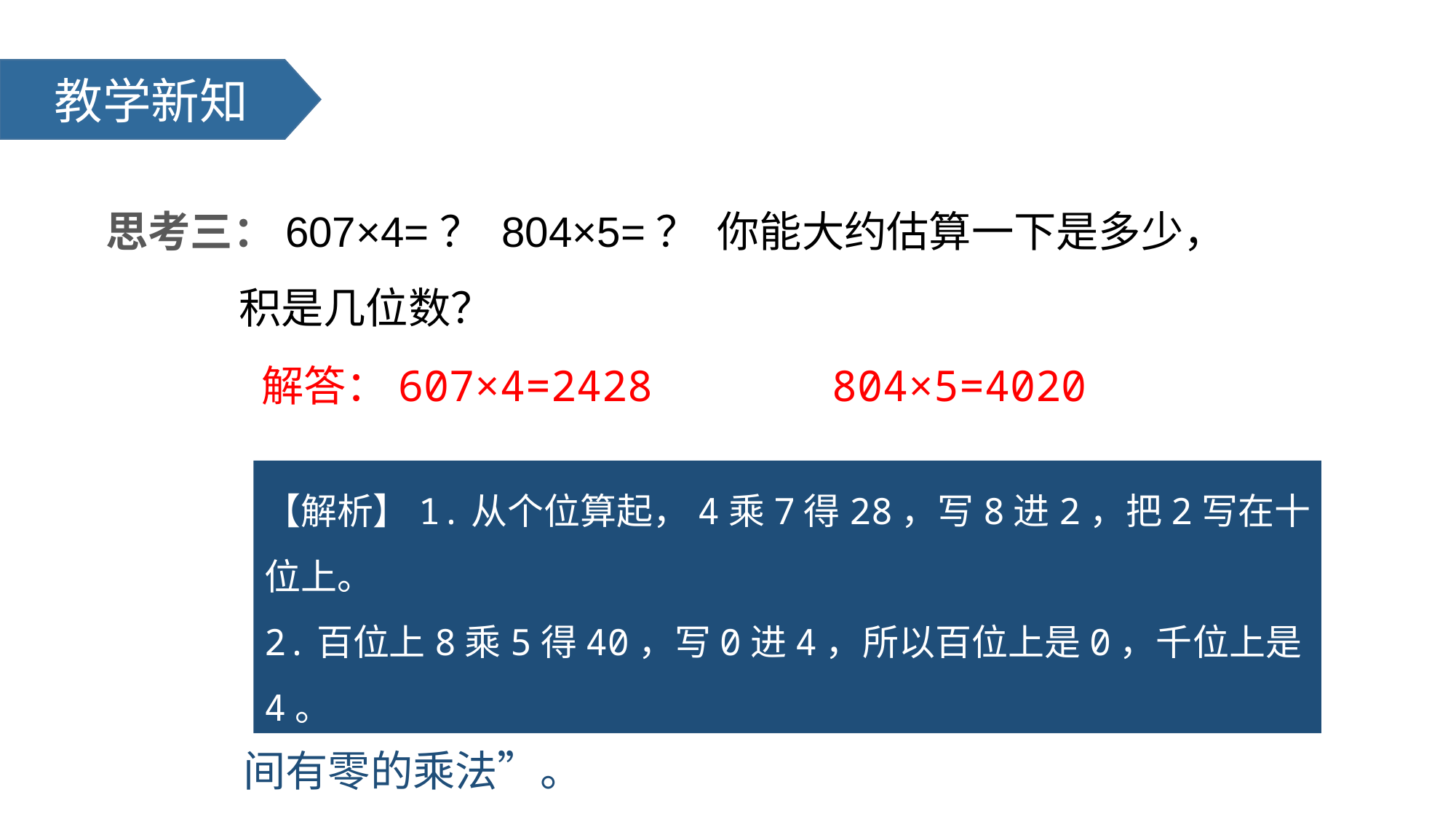

教学新知
思考三：607×4=？ 804×5=？  你能大约估算一下是多少，
             积是几位数？
解答：607×4=2428       804×5=4020
【解析】1.从个位算起，4乘7得28，写8进2，把2写在十位上。
2.百位上8乘5得40，写0进4，所以百位上是0，千位上是4。
【结论】像乘数的中间有0的算式，我们称它为“乘数中间有零的乘法”。